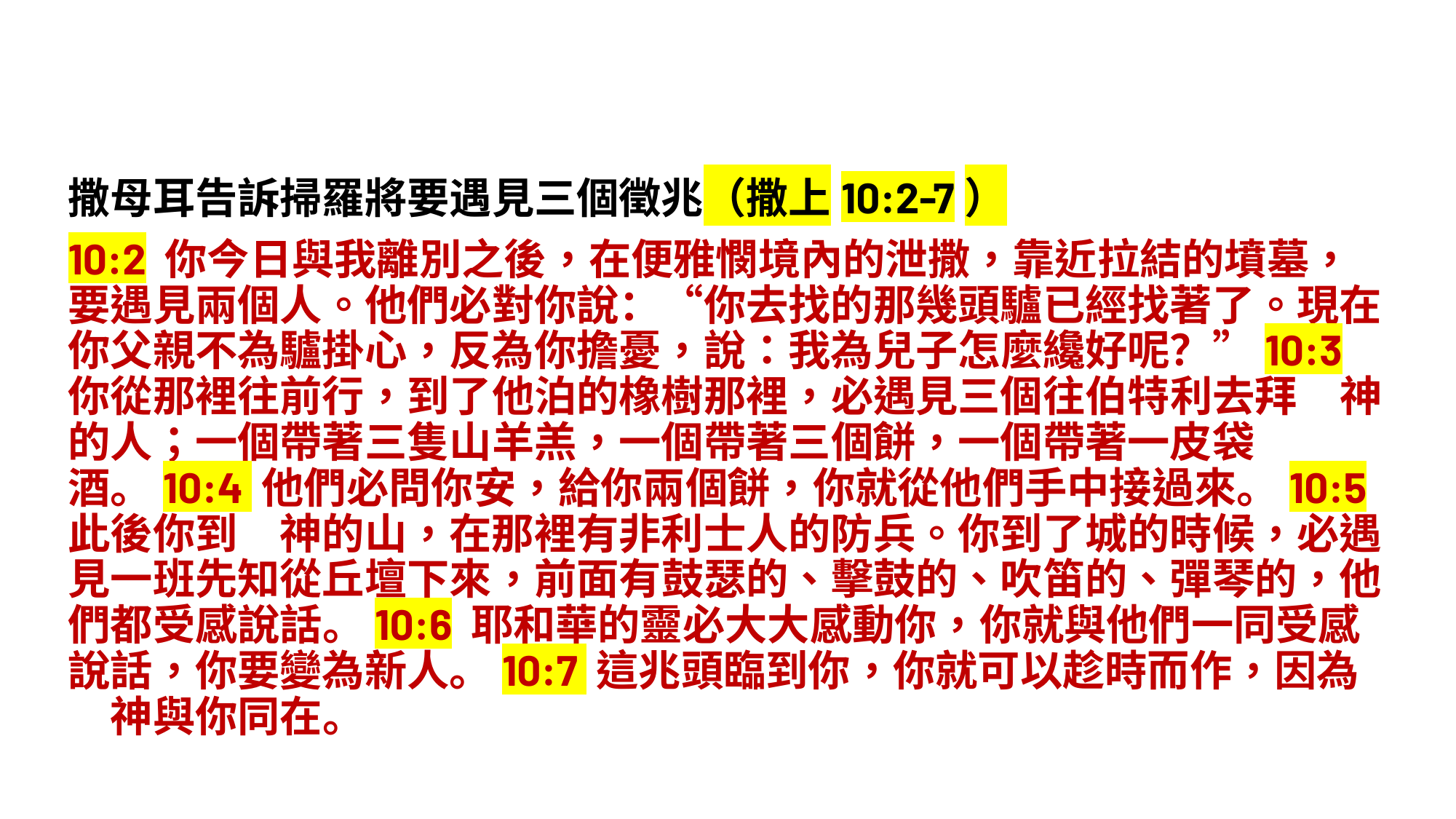

撒母耳告訴掃羅將要遇見三個徵兆（撒上10:2-7）
10:2 你今日與我離別之後，在便雅憫境內的泄撒，靠近拉結的墳墓，要遇見兩個人。他們必對你說：“你去找的那幾頭驢已經找著了。現在你父親不為驢掛心，反為你擔憂，說：我為兒子怎麼纔好呢？”10:3 你從那裡往前行，到了他泊的橡樹那裡，必遇見三個往伯特利去拜　神的人；一個帶著三隻山羊羔，一個帶著三個餅，一個帶著一皮袋酒。10:4 他們必問你安，給你兩個餅，你就從他們手中接過來。10:5 此後你到　神的山，在那裡有非利士人的防兵。你到了城的時候，必遇見一班先知從丘壇下來，前面有鼓瑟的、擊鼓的、吹笛的、彈琴的，他們都受感說話。10:6 耶和華的靈必大大感動你，你就與他們一同受感說話，你要變為新人。10:7 這兆頭臨到你，你就可以趁時而作，因為　神與你同在。